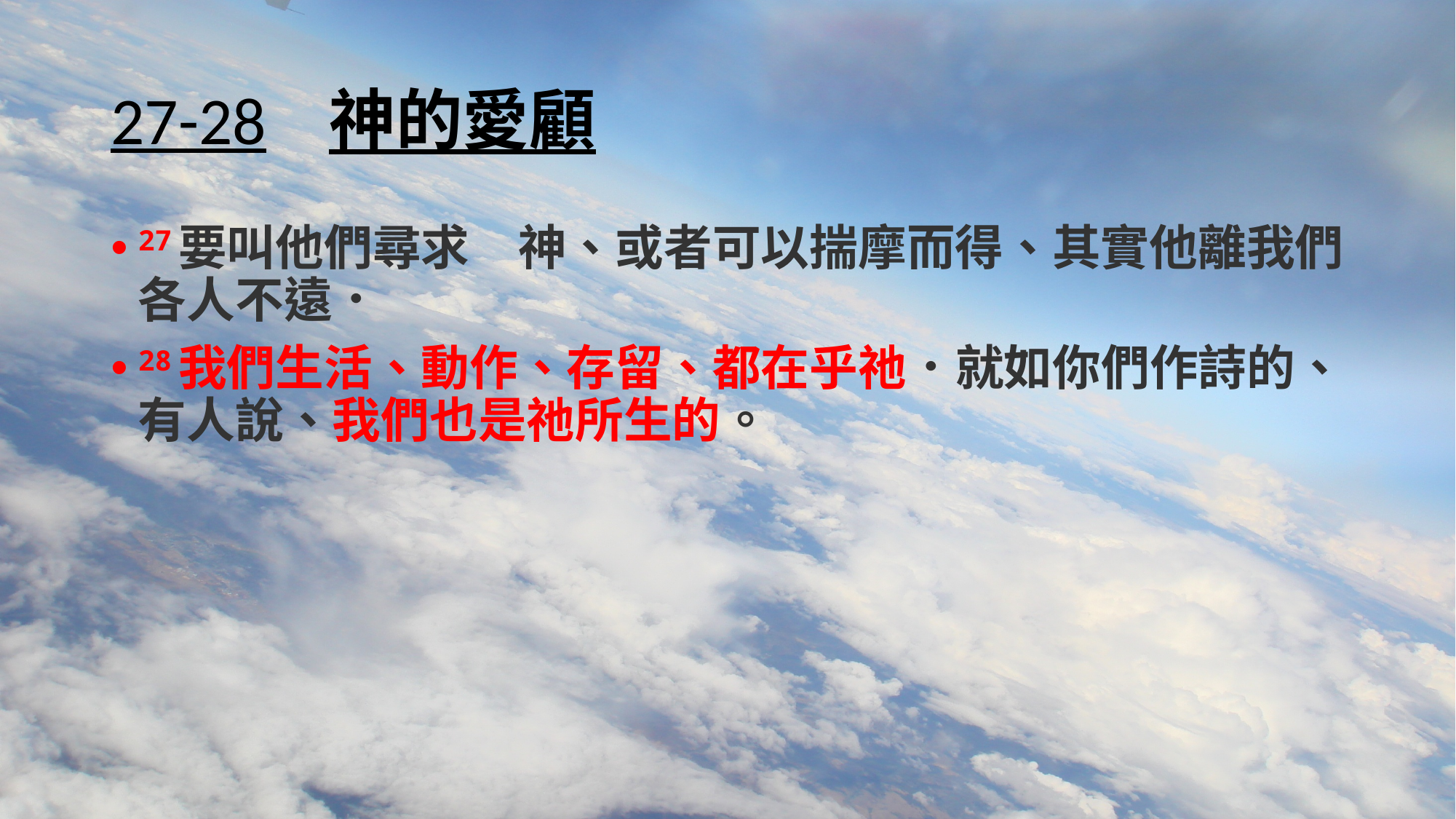

# 27-28	神的愛顧
27要叫他們尋求　神、或者可以揣摩而得、其實他離我們各人不遠．
28我們生活、動作、存留、都在乎祂．就如你們作詩的、有人說、我們也是祂所生的。